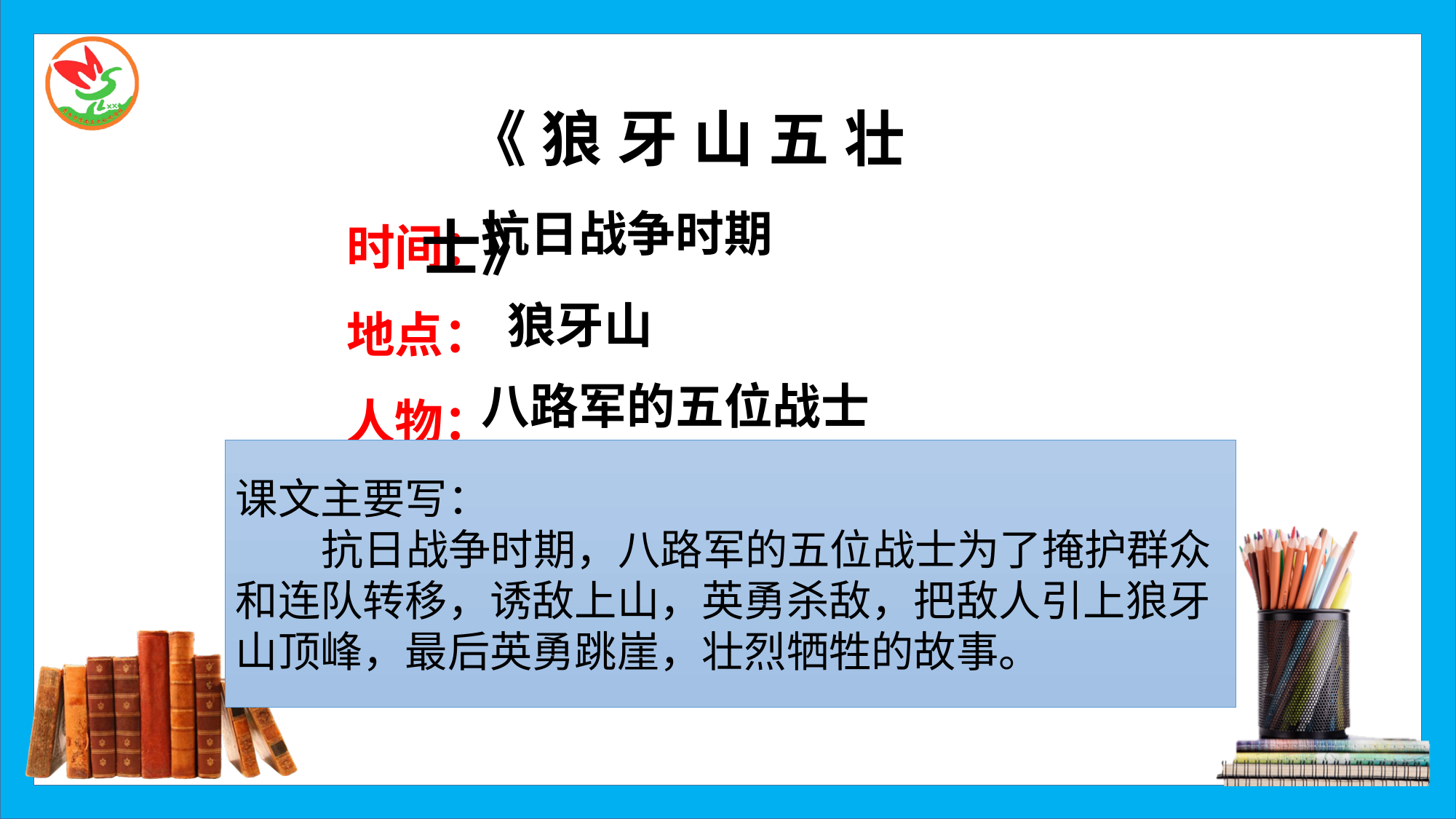

《狼牙山五壮士》
时间：
地点：
人物：
起因：
经过：
结果：
抗日战争时期
狼牙山
八路军的五位战士
课文主要写：
        抗日战争时期，八路军的五位战士为了掩护群众和连队转移，诱敌上山，英勇杀敌，把敌人引上狼牙山顶峰，最后英勇跳崖，壮烈牺牲的故事。
为了掩护群众和连队转移
诱敌上山，英勇杀敌，把敌人引上狼牙山顶峰
英勇跳崖，壮烈牺牲